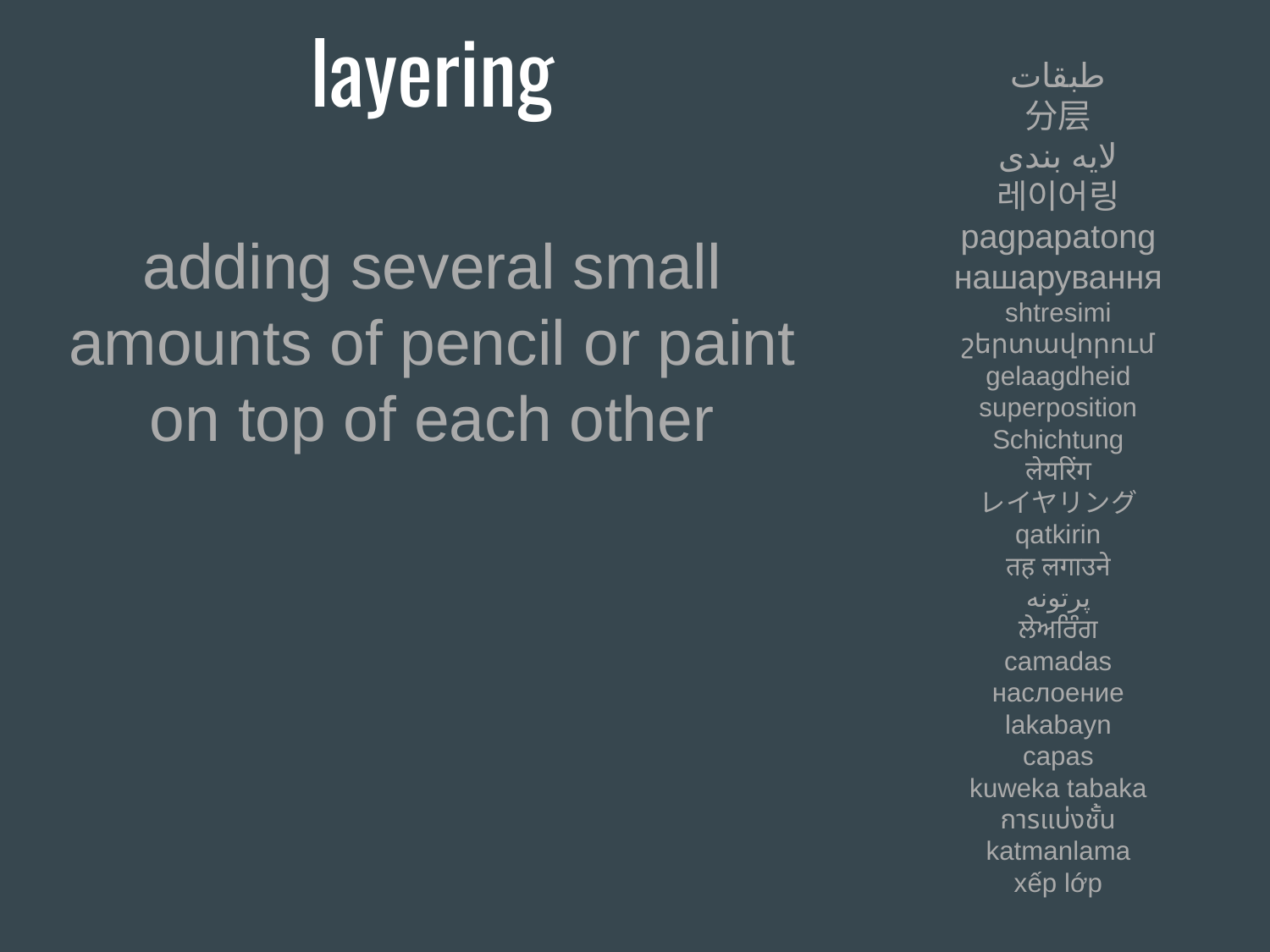

layering

adding several small amounts of pencil or paint on top of each other
طبقات
分层
لایه بندی
레이어링
pagpapatong
нашарування
shtresimi
շերտավորում
gelaagdheid
superposition
Schichtung
लेयरिंग
レイヤリング
qatkirin
तह लगाउने
پرتونه
ਲੇਅਰਿੰਗ
camadas
наслоение
lakabayn
capas
kuweka tabaka
การแบ่งชั้น
katmanlama
xếp lớp